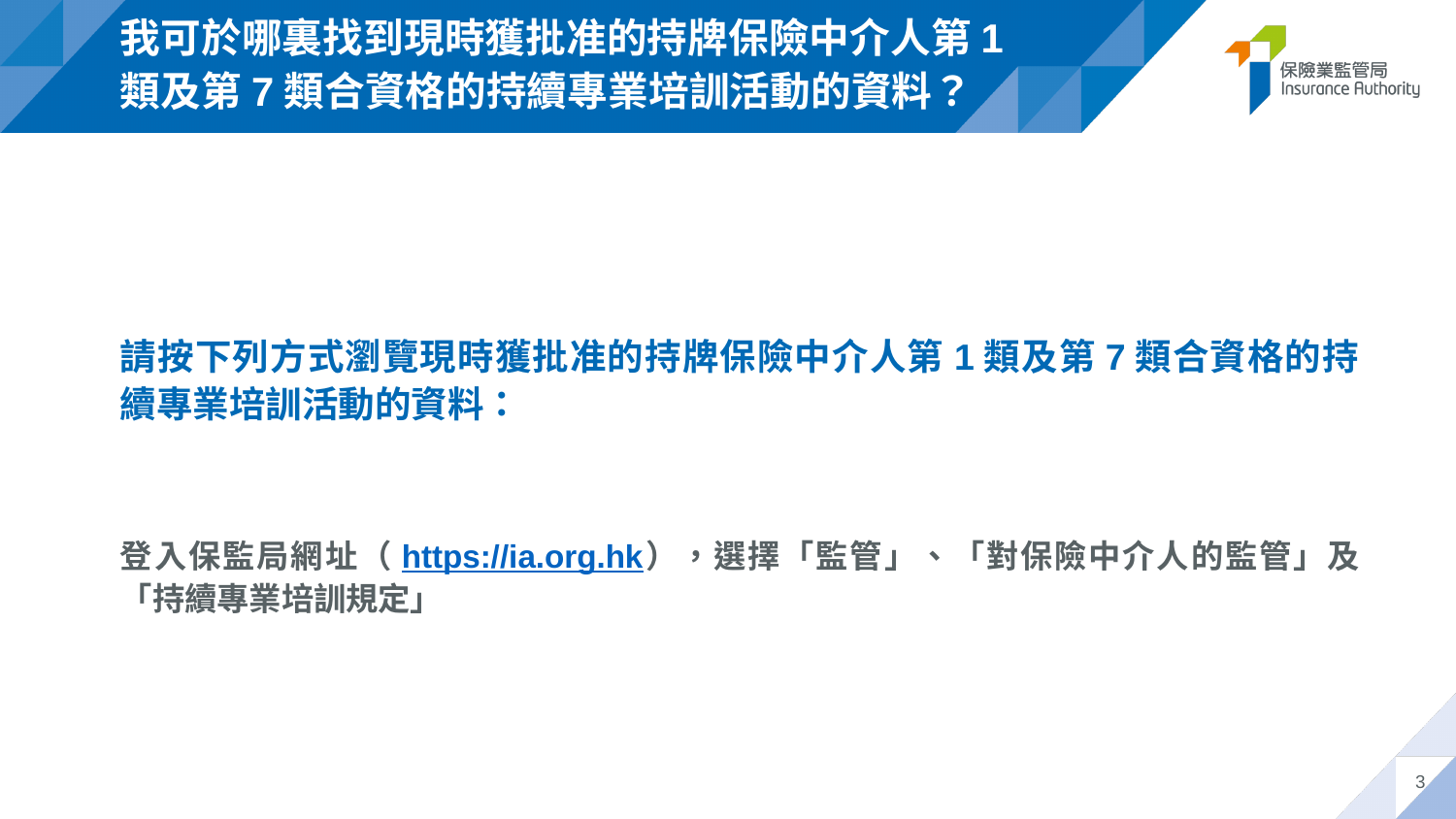

# 我可於哪裏找到現時獲批准的持牌保險中介人第1類及第7類合資格的持續專業培訓活動的資料？
請按下列方式瀏覽現時獲批准的持牌保險中介人第1類及第7類合資格的持續專業培訓活動的資料：

登入保監局網址（https://ia.org.hk），選擇「監管」、「對保險中介人的監管」及「持續專業培訓規定」
3